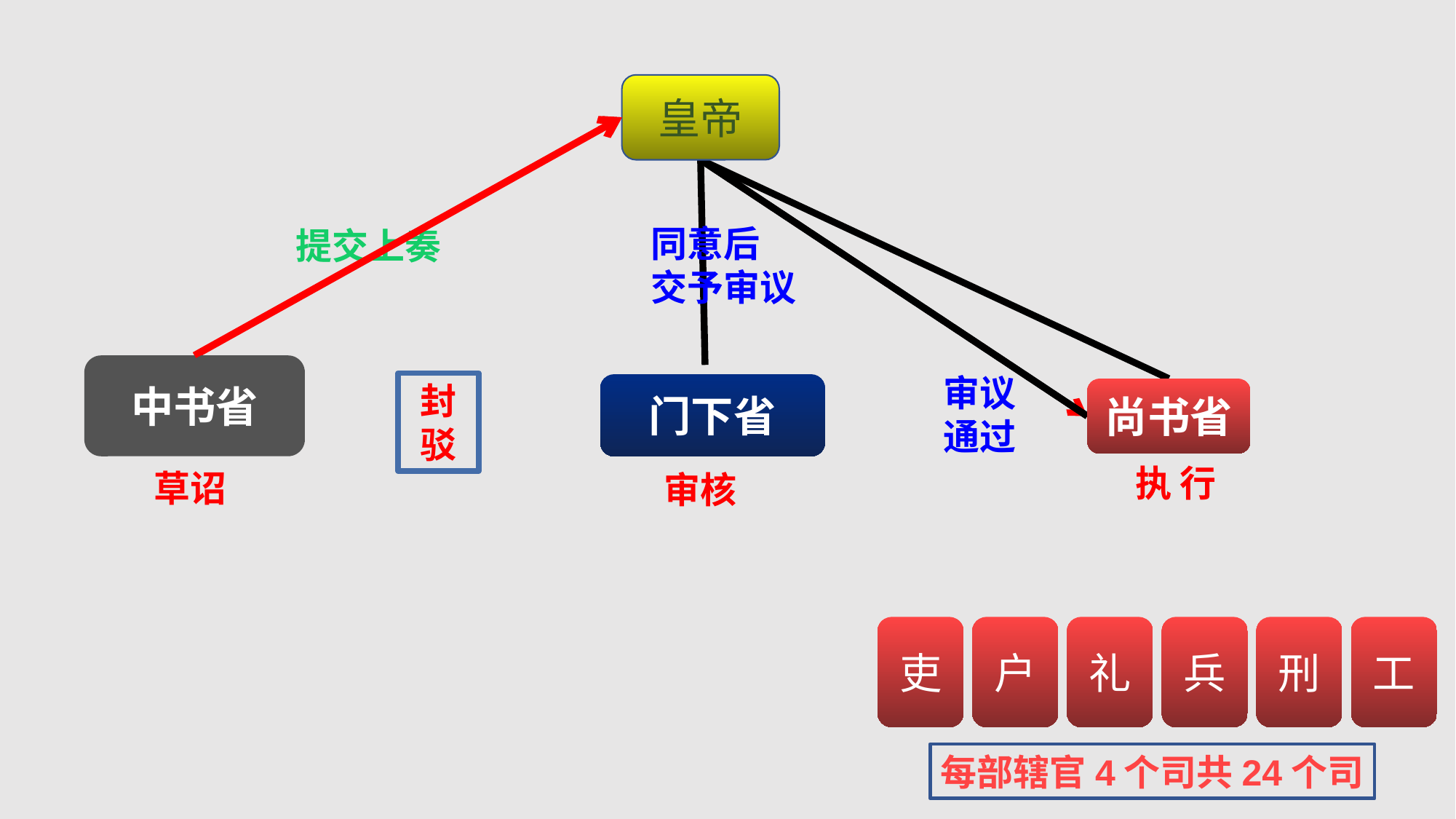

皇帝
同意后
交予审议
提交上奏
中书省
草诏
审议
通过
封
驳
门下省
审核
尚书省
执 行
吏
户
礼
兵
刑
工
每部辖官4个司共24个司